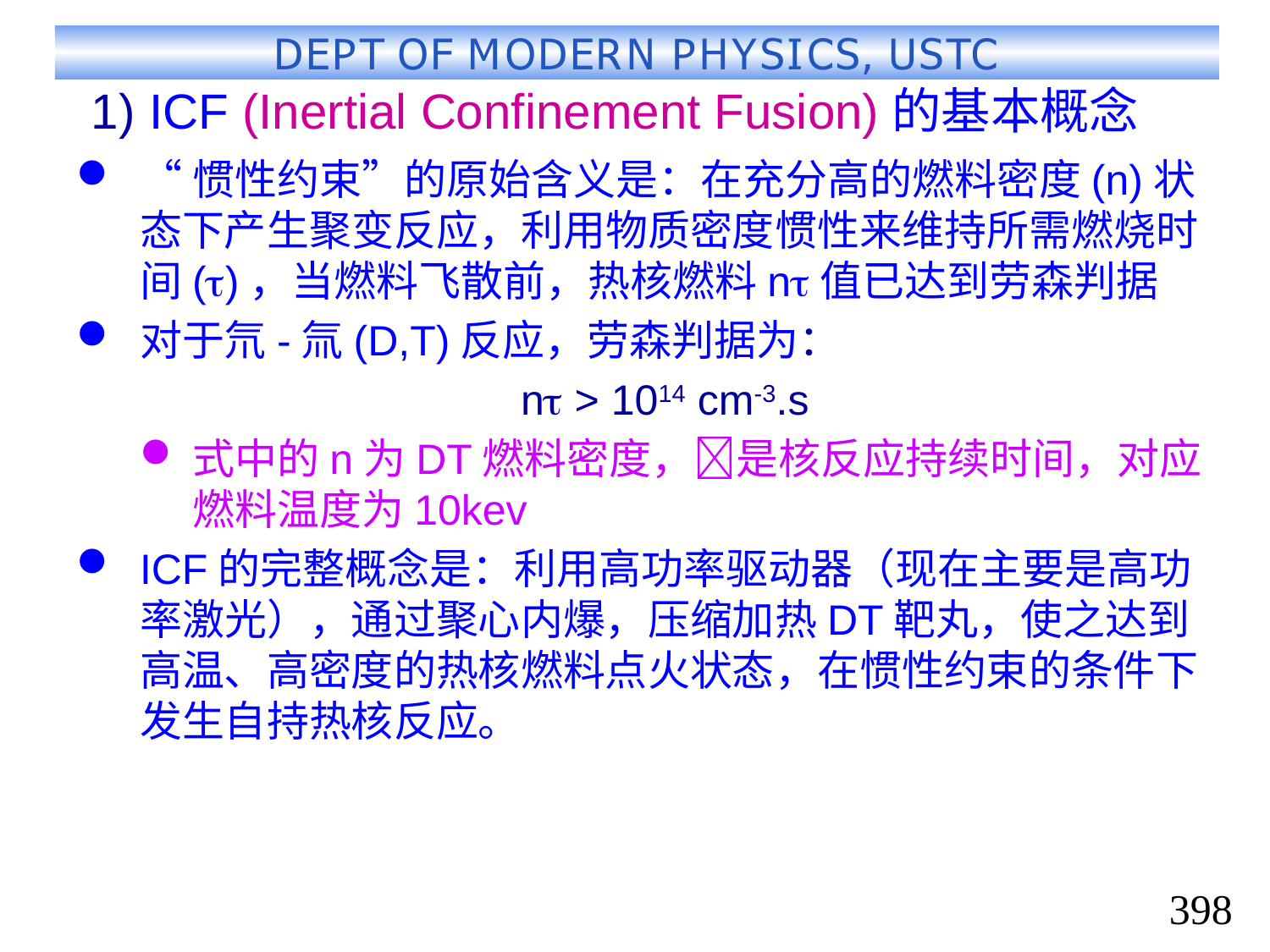

# 1) ICF (Inertial Confinement Fusion)的基本概念
“惯性约束”的原始含义是：在充分高的燃料密度(n)状态下产生聚变反应，利用物质密度惯性来维持所需燃烧时间(τ)，当燃料飞散前，热核燃料nτ值已达到劳森判据
对于氘-氚(D,T)反应，劳森判据为：
				nτ > 1014 cm-3.s
式中的n为DT燃料密度，τ是核反应持续时间，对应燃料温度为10kev
ICF的完整概念是：利用高功率驱动器（现在主要是高功率激光），通过聚心内爆，压缩加热DT靶丸，使之达到高温、高密度的热核燃料点火状态，在惯性约束的条件下发生自持热核反应。